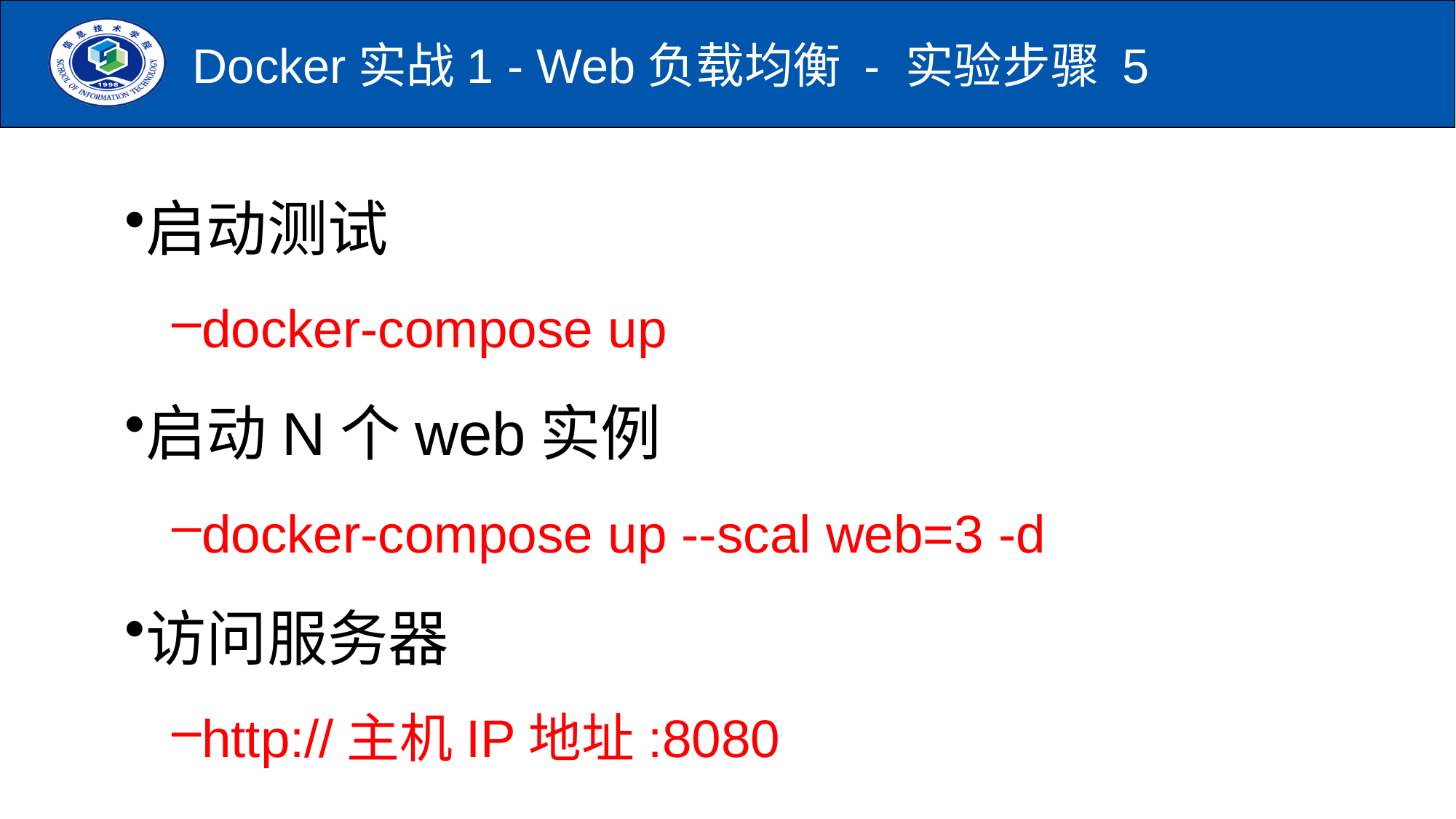

# Docker实战1 - Web负载均衡 - 实验步骤 5
启动测试
docker-compose up
启动N个web实例
docker-compose up --scal web=3 -d
访问服务器
http://主机IP地址:8080